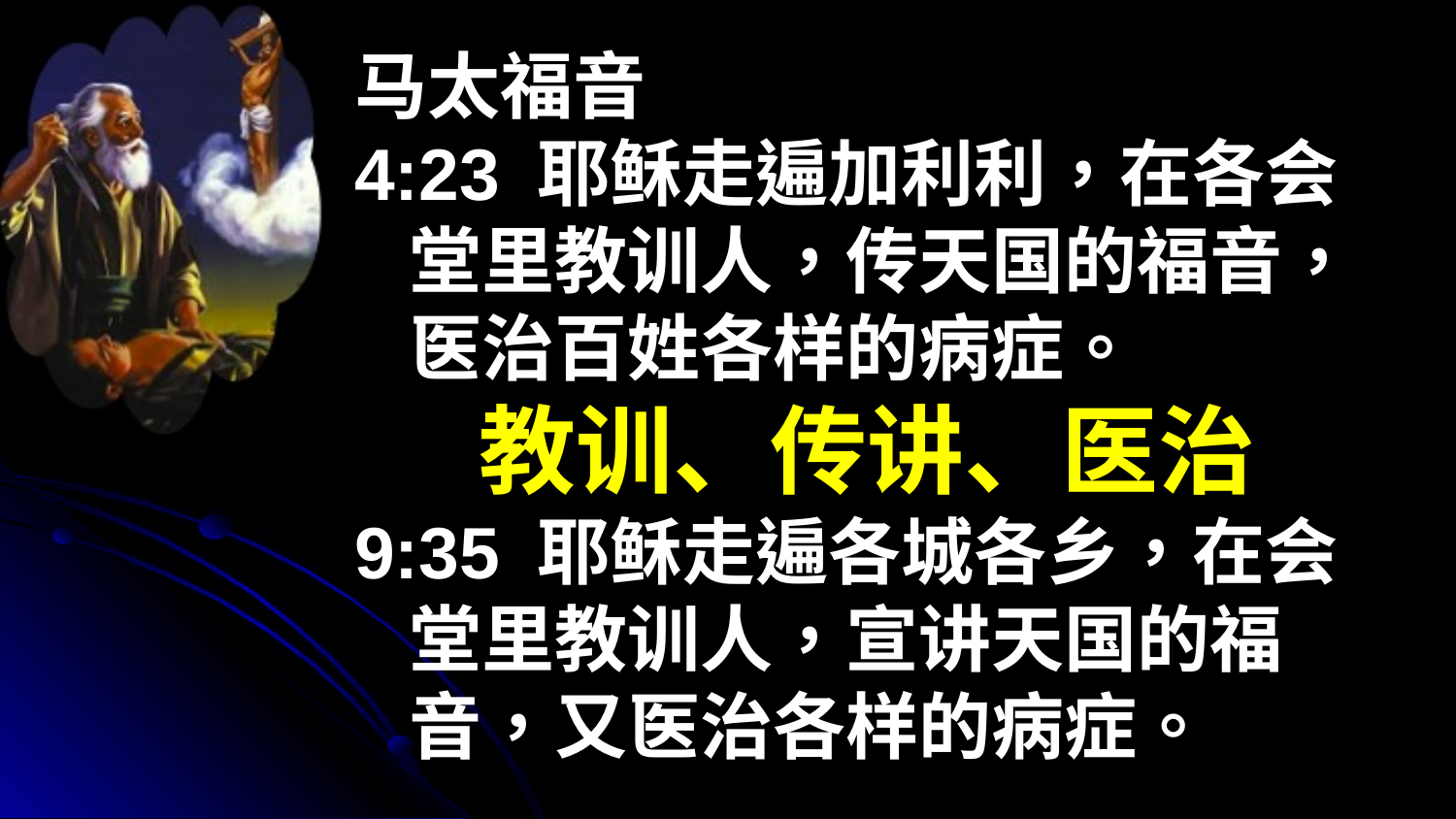

马太福音
4:23 耶稣走遍加利利，在各会堂里教训人，传天国的福音，医治百姓各样的病症。
教训、传讲、医治
9:35 耶稣走遍各城各乡，在会堂里教训人，宣讲天国的福音，又医治各样的病症。